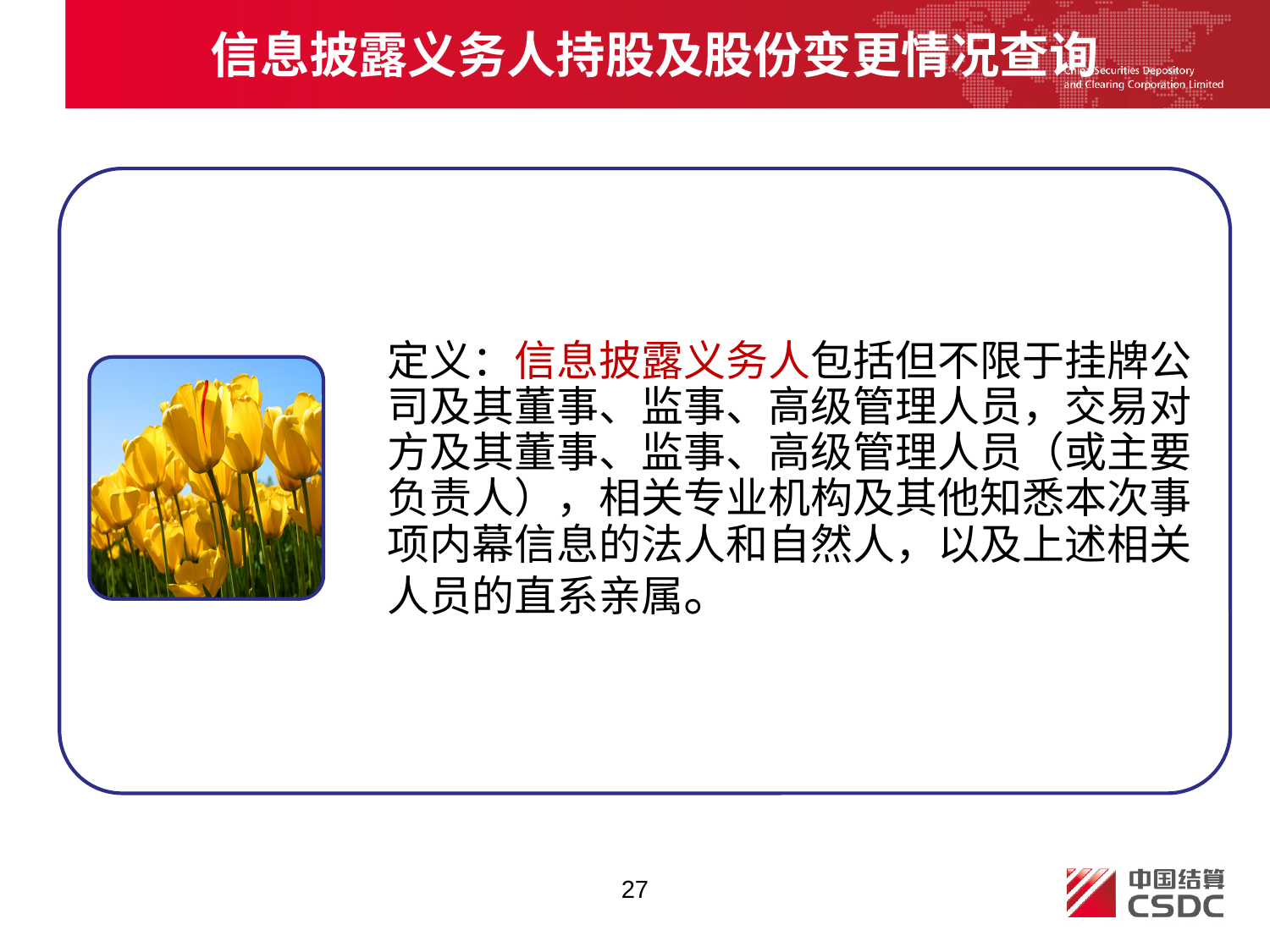

信息披露义务人持股及股份变更情况查询
定义：信息披露义务人包括但不限于挂牌公司及其董事、监事、高级管理人员，交易对方及其董事、监事、高级管理人员（或主要负责人），相关专业机构及其他知悉本次事项内幕信息的法人和自然人，以及上述相关人员的直系亲属。
27